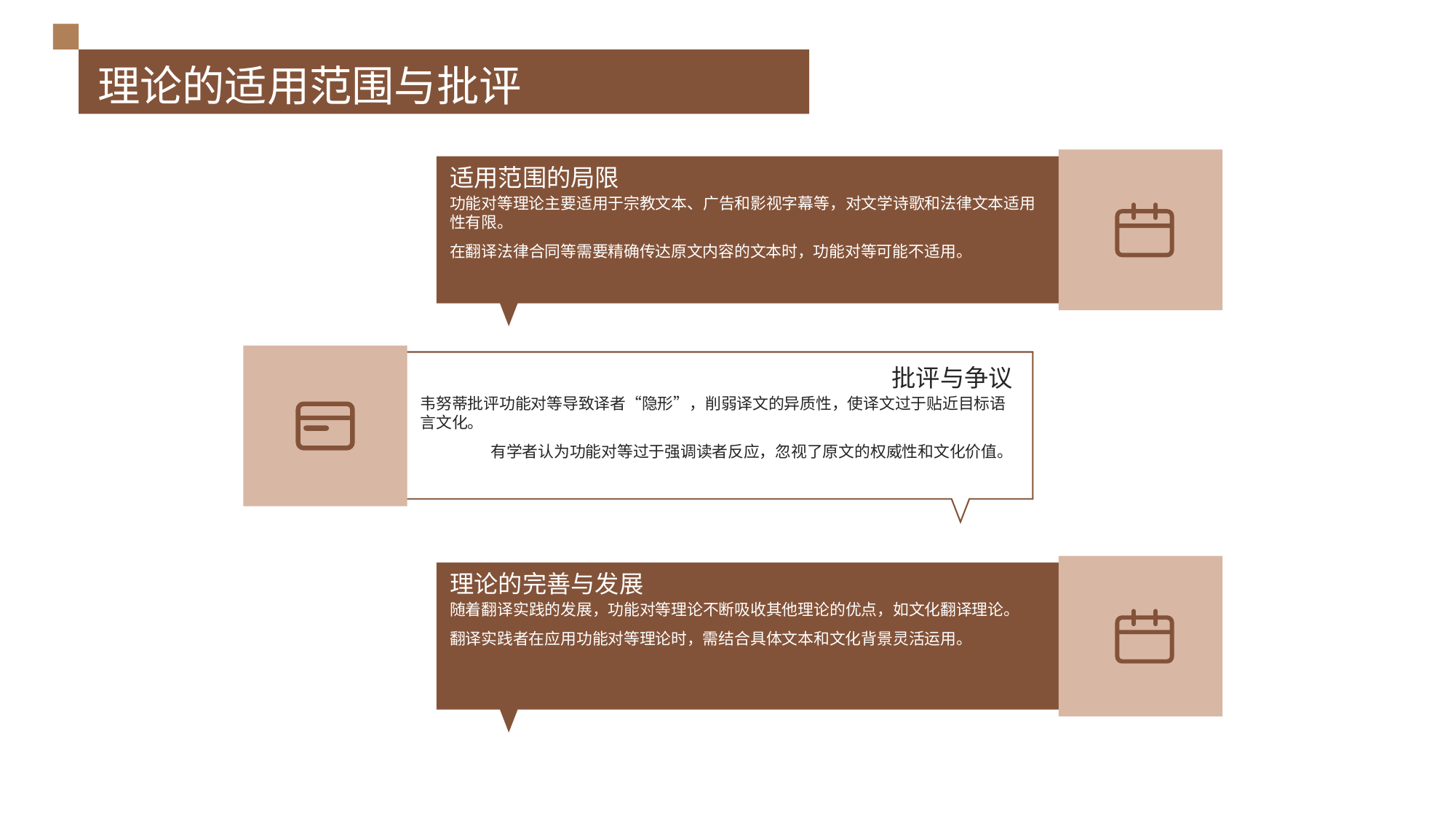

理论的适用范围与批评

适用范围的局限
功能对等理论主要适用于宗教文本、广告和影视字幕等，对文学诗歌和法律文本适用性有限。
在翻译法律合同等需要精确传达原文内容的文本时，功能对等可能不适用。

批评与争议
韦努蒂批评功能对等导致译者“隐形”，削弱译文的异质性，使译文过于贴近目标语言文化。
有学者认为功能对等过于强调读者反应，忽视了原文的权威性和文化价值。

理论的完善与发展
随着翻译实践的发展，功能对等理论不断吸收其他理论的优点，如文化翻译理论。
翻译实践者在应用功能对等理论时，需结合具体文本和文化背景灵活运用。